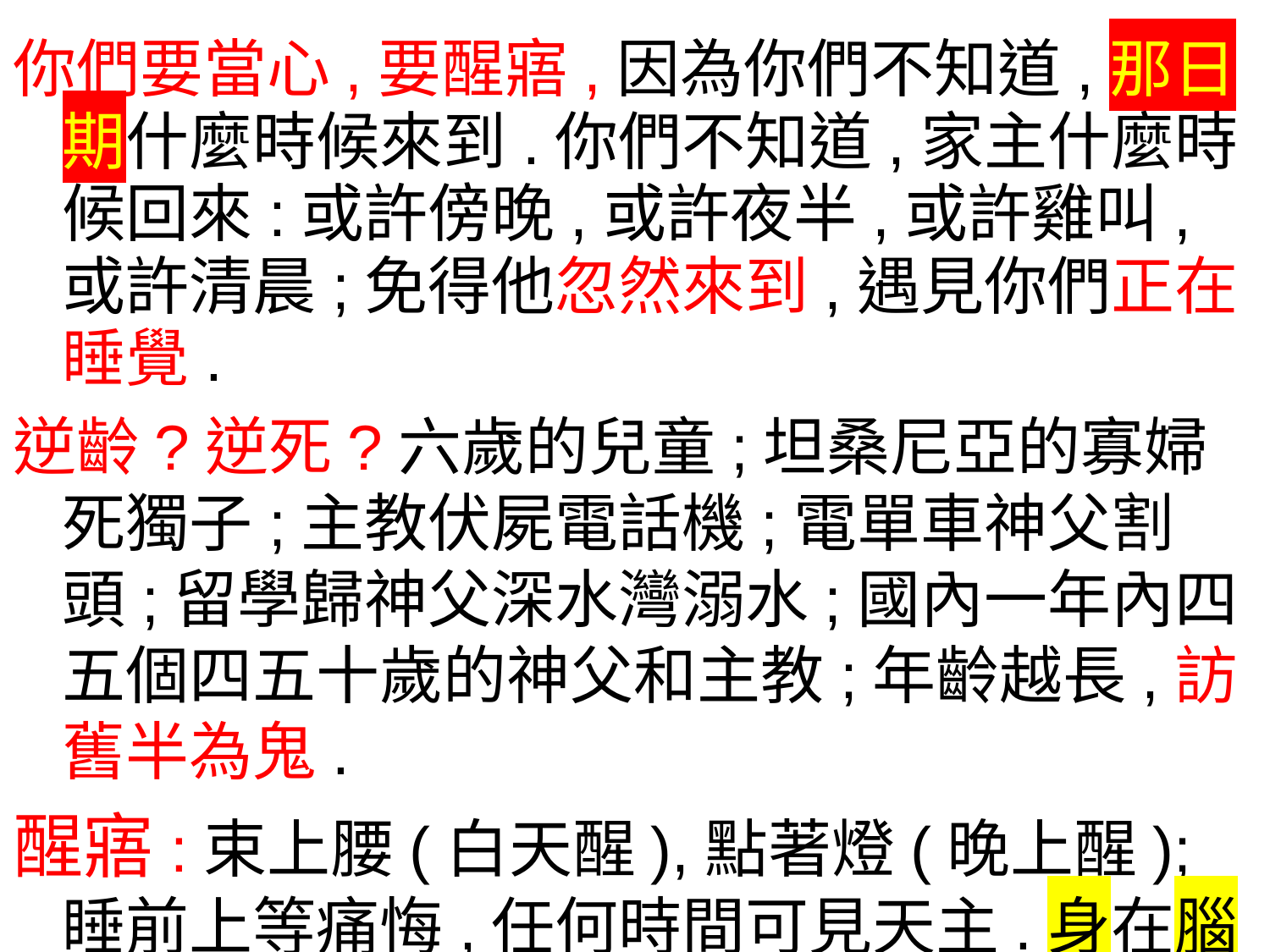

你們要當心,要醒寤,因為你們不知道,那日期什麼時候來到.你們不知道,家主什麼時候回來:或許傍晚,或許夜半,或許雞叫,或許清晨;免得他忽然來到,遇見你們正在睡覺.
逆齡?逆死?六歲的兒童;坦桑尼亞的寡婦死獨子;主教伏屍電話機;電單車神父割頭;留學歸神父深水灣溺水;國內一年內四五個四五十歲的神父和主教;年齡越長,訪舊半為鬼.
醒寤:束上腰(白天醒),點著燈(晚上醒);睡前上等痛悔,任何時間可見天主.身在腦在心在.